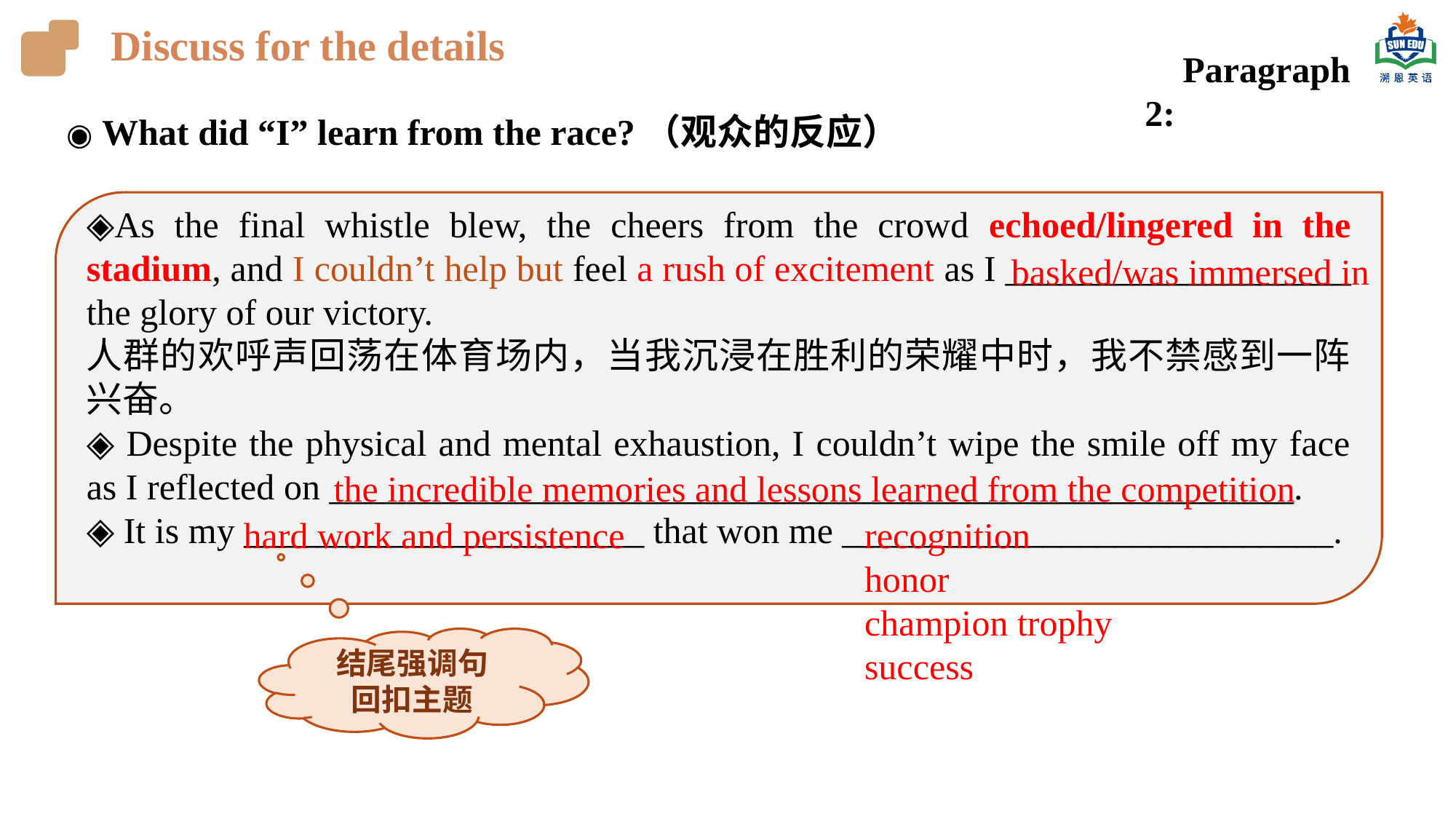

Discuss for the details

Paragraph 2:
◉ What did “I” learn from the race?（观众的反应）
◈As the final whistle blew, the cheers from the crowd echoed/lingered in the stadium, and I couldn’t help but feel a rush of excitement as I ___________________ the glory of our victory.
人群的欢呼声回荡在体育场内，当我沉浸在胜利的荣耀中时，我不禁感到一阵兴奋。
◈ Despite the physical and mental exhaustion, I couldn’t wipe the smile off my face as I reflected on _____________________________________________________.
◈ It is my ______________________ that won me ___________________________.

basked/was immersed in
the incredible memories and lessons learned from the competition
hard work and persistence
recognition
honor
champion trophy
success
结尾强调句
回扣主题